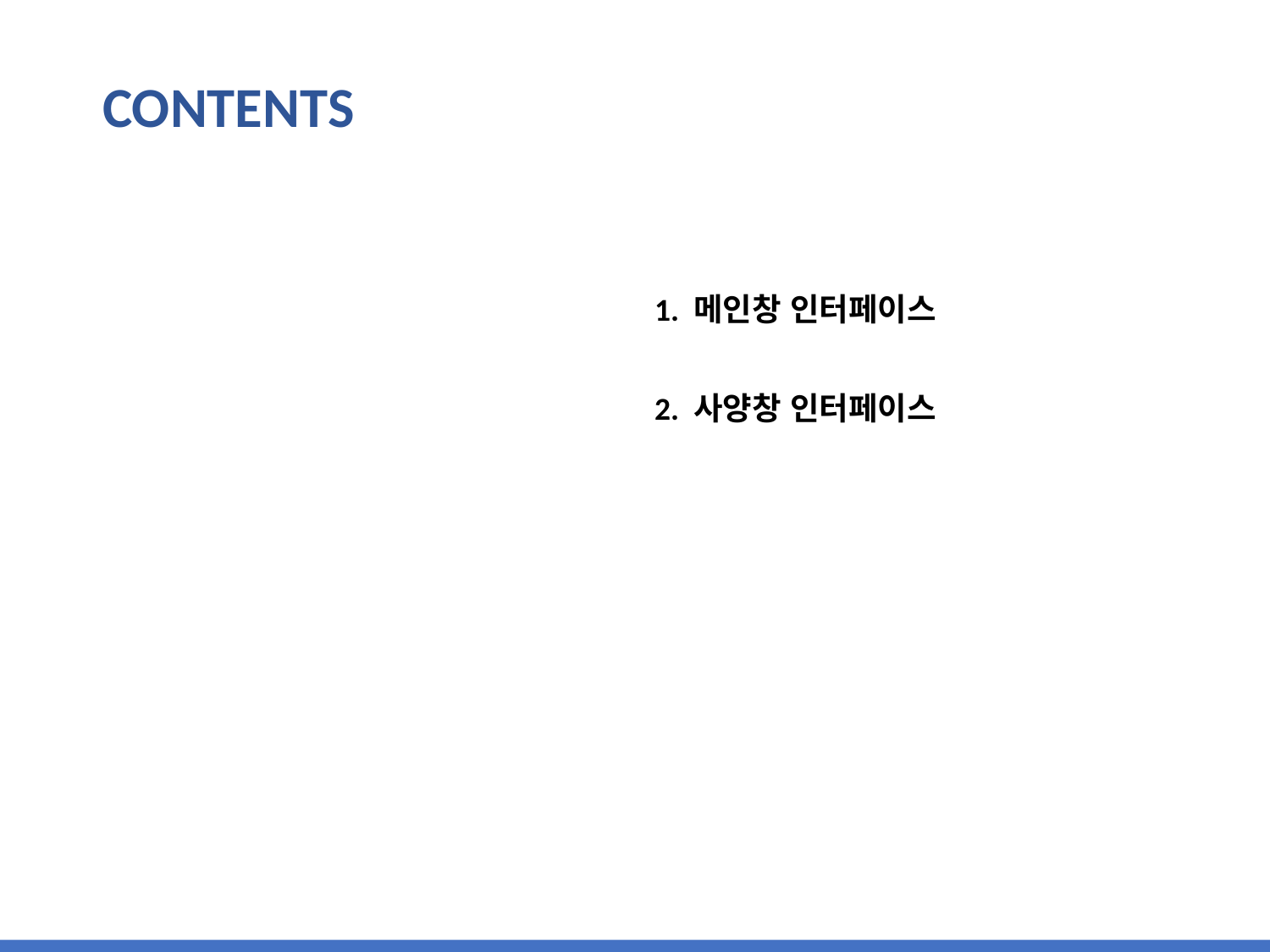

CONTENTS
1. 메인창 인터페이스
2. 사양창 인터페이스